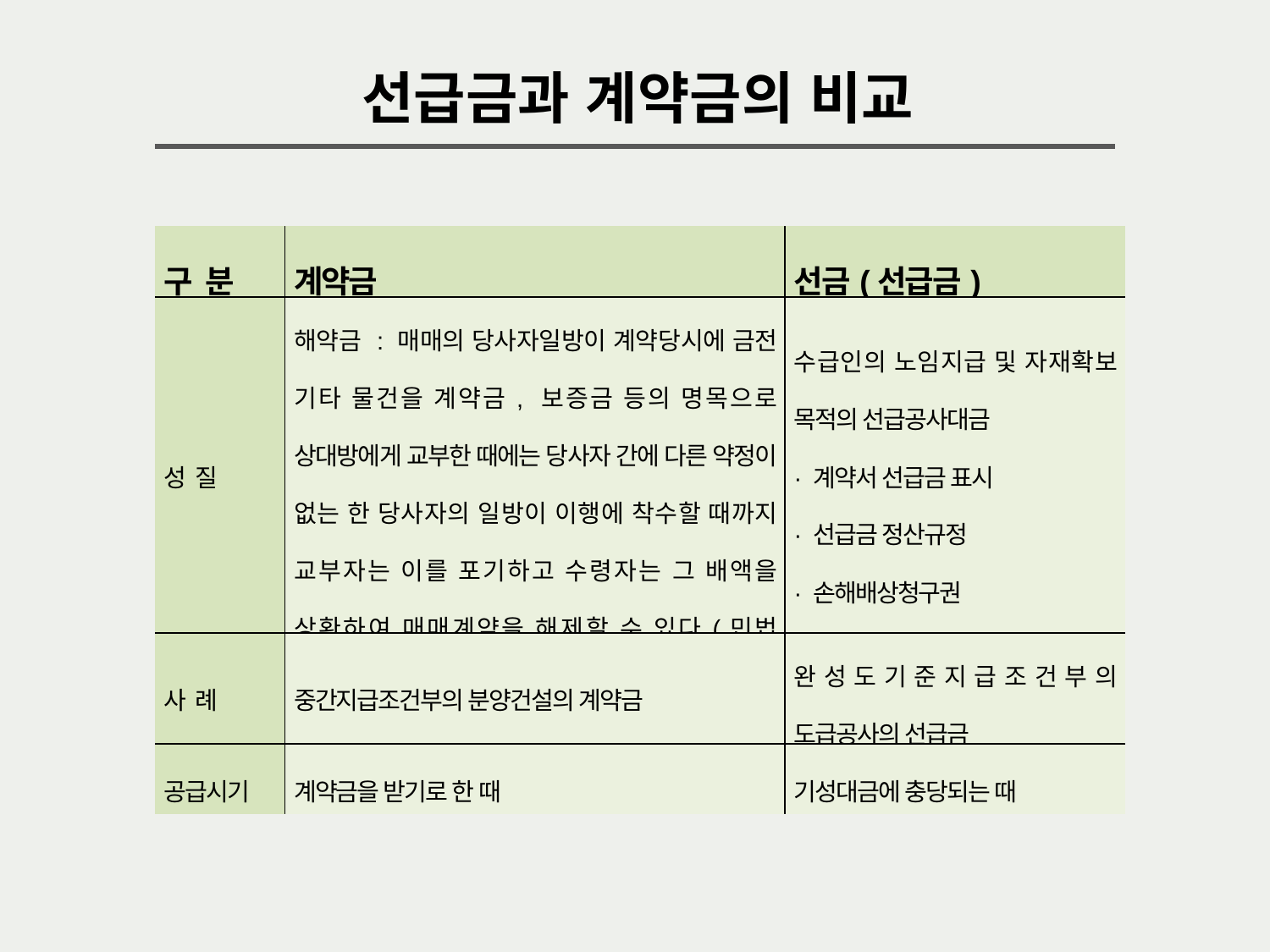

선급금과 계약금의 비교
| 구 분 | 계약금 | 선금(선급금) |
| --- | --- | --- |
| 성 질 | 해약금 : 매매의 당사자일방이 계약당시에 금전 기타 물건을 계약금, 보증금 등의 명목으로 상대방에게 교부한 때에는 당사자 간에 다른 약정이 없는 한 당사자의 일방이 이행에 착수할 때까지 교부자는 이를 포기하고 수령자는 그 배액을 상환하여 매매계약을 해제할 수 있다(민법 565①). | 수급인의 노임지급 및 자재확보 목적의 선급공사대금 · 계약서 선급금 표시 · 선급금 정산규정 · 손해배상청구권 |
| 사 례 | 중간지급조건부의 분양건설의 계약금 | 완성도기준지급조건부의 도급공사의 선급금 |
| 공급시기 | 계약금을 받기로 한 때 | 기성대금에 충당되는 때 |